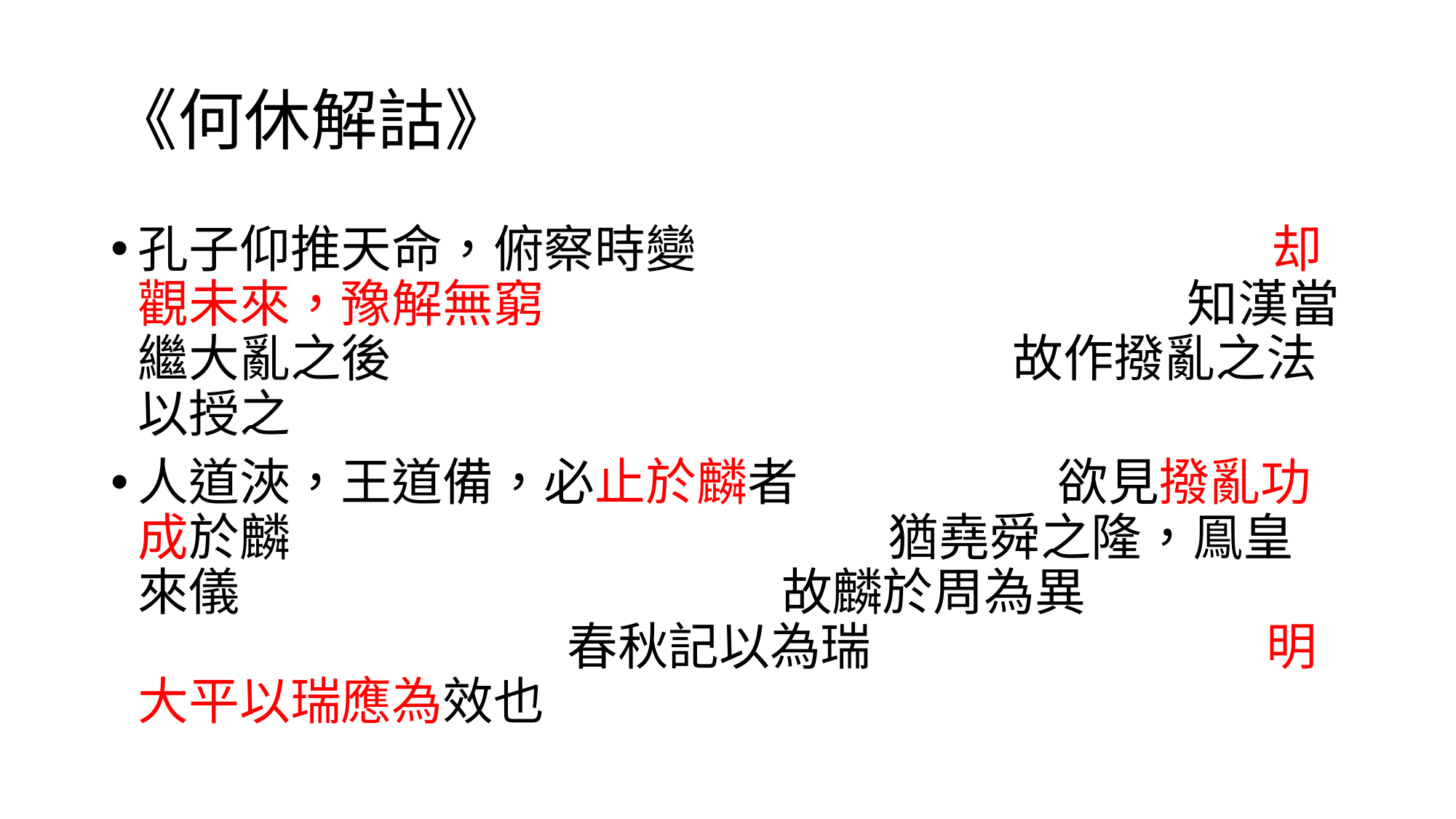

# 《何休解詁》
孔子仰推天命，俯察時變                                                   却觀未來，豫解無窮                                                         知漢當繼大亂之後                                                       故作撥亂之法以授之
人道浹，王道備，必止於麟者                       欲見撥亂功成於麟                                                     猶堯舜之隆，鳯皇來儀                                                故麟於周為異                                                             春秋記以為瑞                                   明大平以瑞應為效也